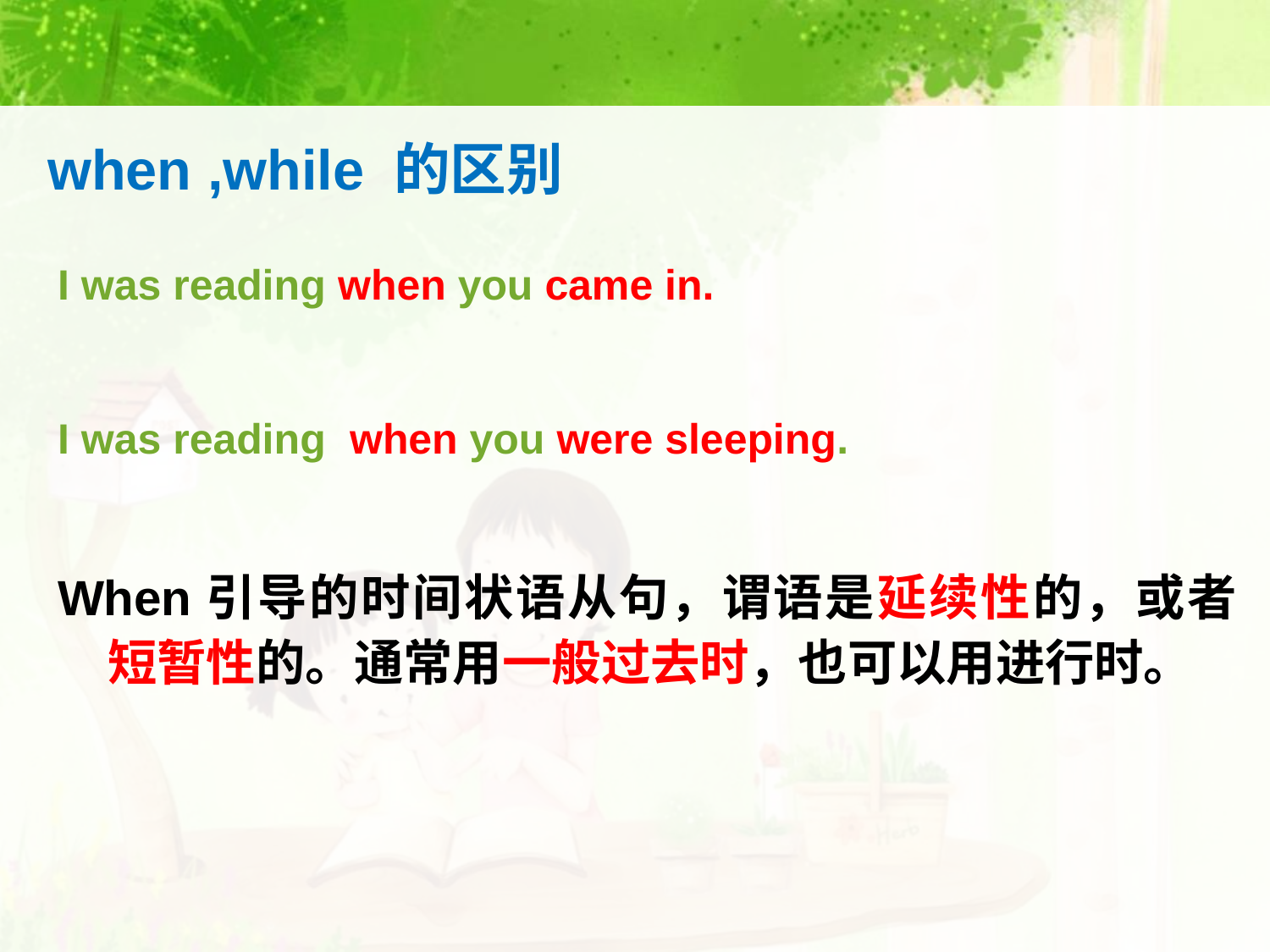

# when ,while 的区别
I was reading when you came in.

I was reading  when you were sleeping.

When引导的时间状语从句，谓语是延续性的，或者短暂性的。通常用一般过去时，也可以用进行时。